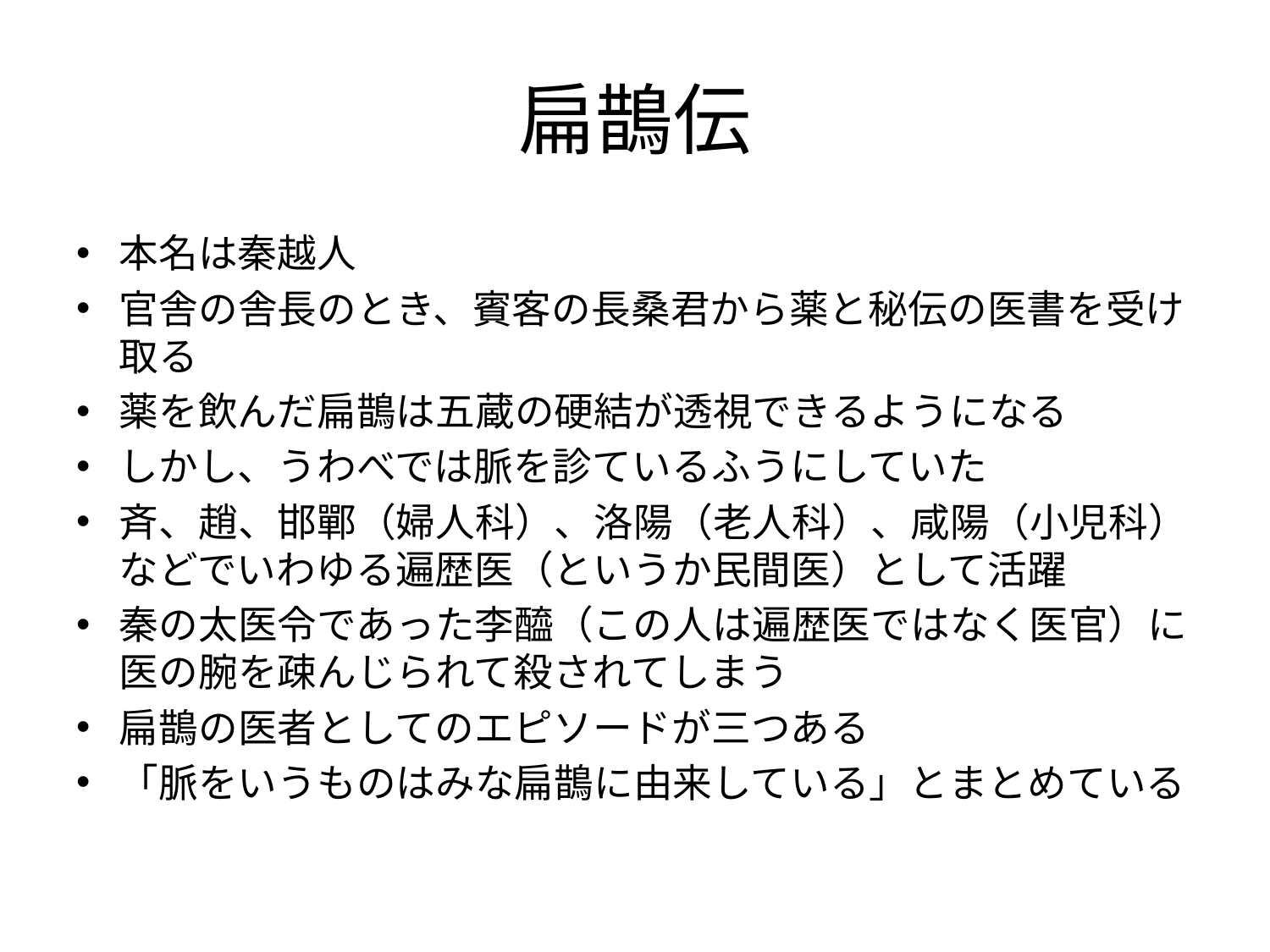

# 扁鵲伝
本名は秦越人
官舎の舎長のとき、賓客の長桑君から薬と秘伝の医書を受け取る
薬を飲んだ扁鵲は五蔵の硬結が透視できるようになる
しかし、うわべでは脈を診ているふうにしていた
斉、趙、邯鄲（婦人科）、洛陽（老人科）、咸陽（小児科）などでいわゆる遍歴医（というか民間医）として活躍
秦の太医令であった李醯（この人は遍歴医ではなく医官）に医の腕を疎んじられて殺されてしまう
扁鵲の医者としてのエピソードが三つある
「脈をいうものはみな扁鵲に由来している」とまとめている